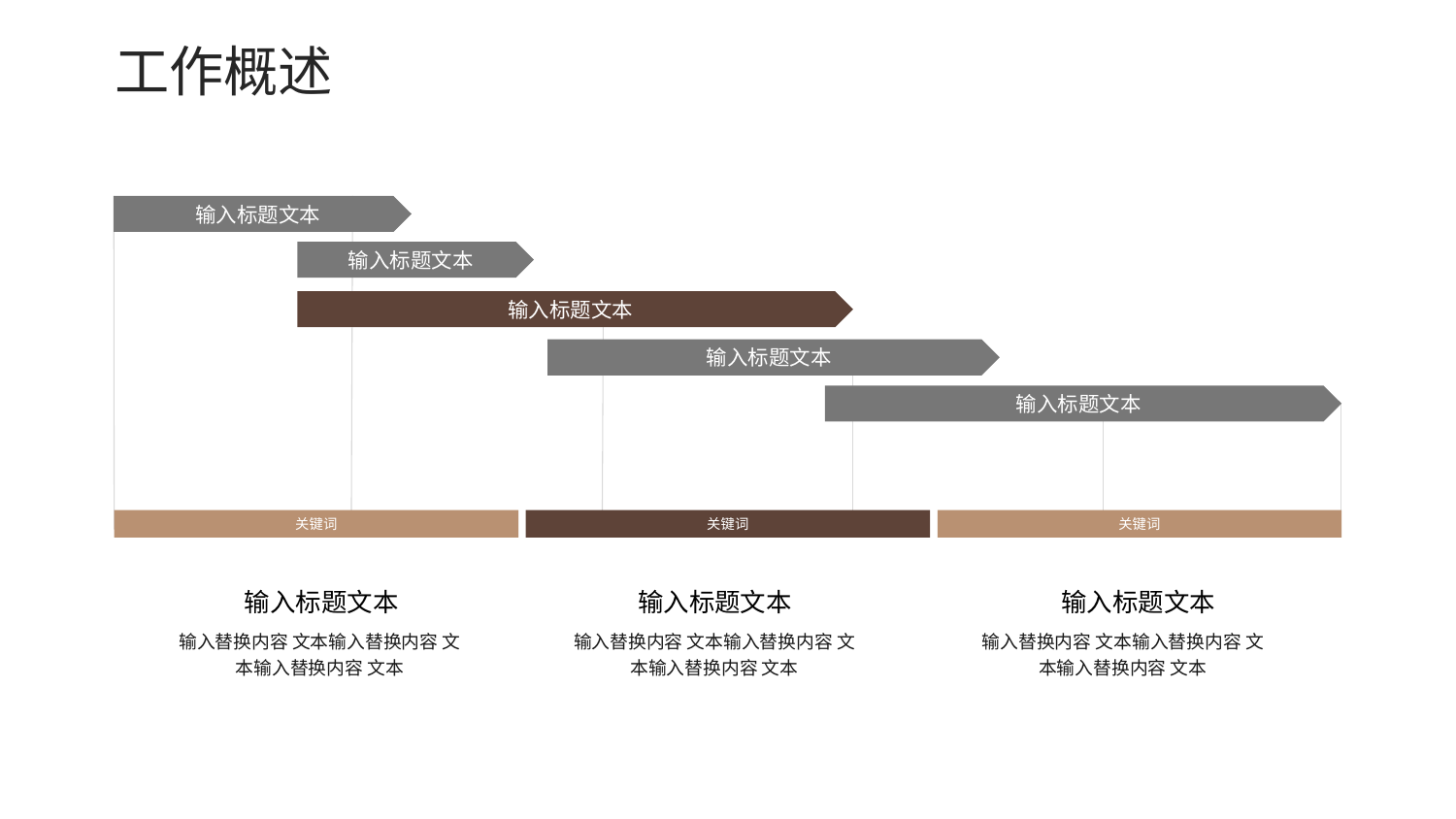

工作概述
输入标题文本
输入标题文本
输入标题文本
输入标题文本
输入标题文本
关键词
关键词
关键词
输入标题文本
输入标题文本
输入标题文本
输入替换内容 文本输入替换内容 文本输入替换内容 文本
输入替换内容 文本输入替换内容 文本输入替换内容 文本
输入替换内容 文本输入替换内容 文本输入替换内容 文本